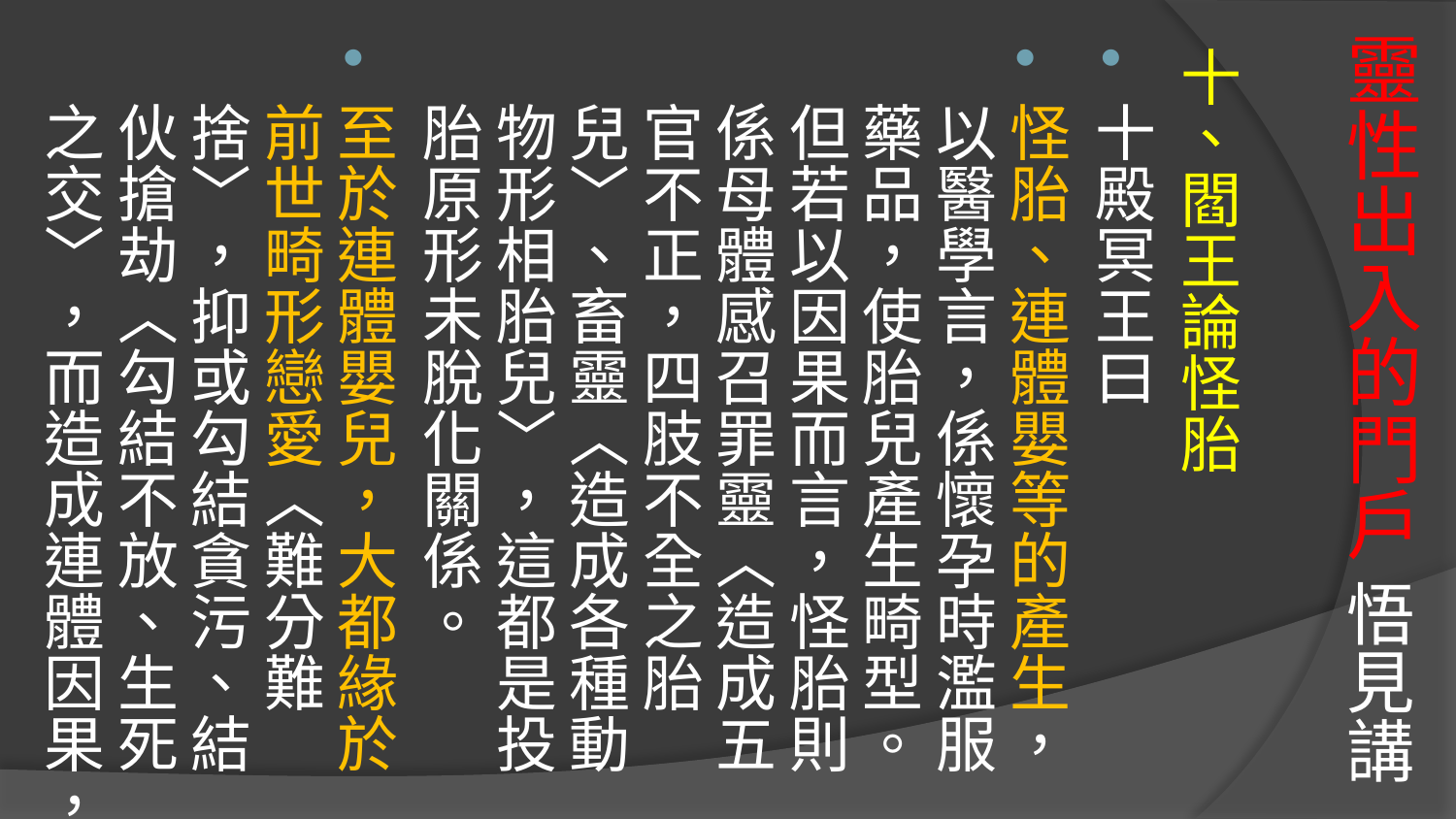

# 靈性出入的門戶 悟見講
十、閻王論怪胎
十殿冥王曰
怪胎、連體嬰等的產生，以醫學言，係懷孕時濫服藥品，使胎兒產生畸型。但若以因果而言，怪胎則係母體感召罪靈〈造成五官不正，四肢不全之胎兒〉、畜靈〈造成各種動物形相胎兒〉，這都是投胎原形未脫化關係。
至於連體嬰兒，大都緣於前世畸形戀愛〈難分難捨〉，抑或勾結貪污、結伙搶劫〈勾結不放、生死之交〉，而造成連體因果，